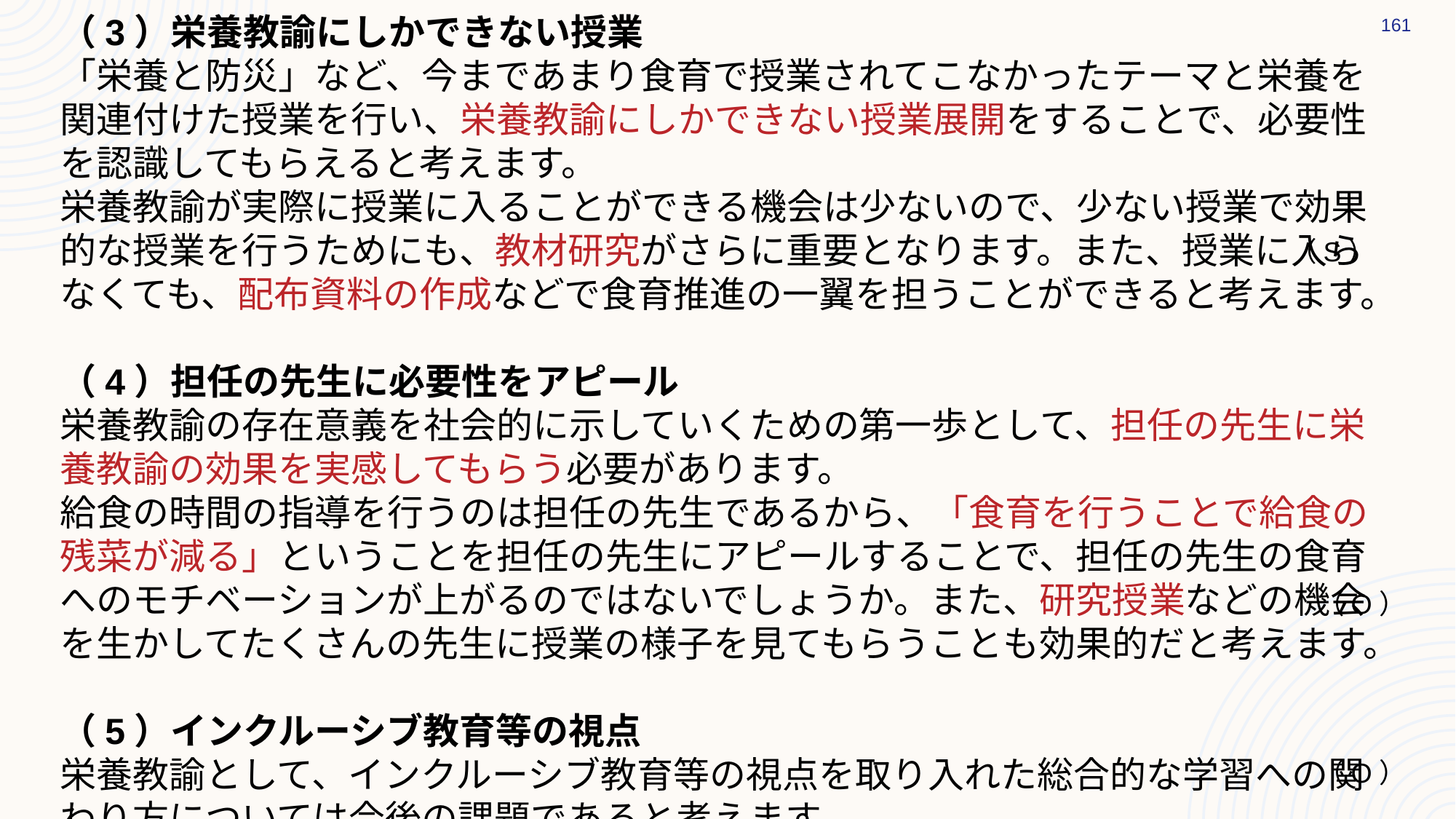

（3）栄養教諭にしかできない授業
「栄養と防災」など、今まであまり食育で授業されてこなかったテーマと栄養を関連付けた授業を行い、栄養教諭にしかできない授業展開をすることで、必要性を認識してもらえると考えます。
栄養教諭が実際に授業に入ることができる機会は少ないので、少ない授業で効果的な授業を行うためにも、教材研究がさらに重要となります。また、授業に入らなくても、配布資料の作成などで食育推進の一翼を担うことができると考えます。

（4）担任の先生に必要性をアピール
栄養教諭の存在意義を社会的に示していくための第一歩として、担任の先生に栄養教諭の効果を実感してもらう必要があります。
給食の時間の指導を行うのは担任の先生であるから、「食育を行うことで給食の残菜が減る」ということを担任の先生にアピールすることで、担任の先生の食育へのモチベーションが上がるのではないでしょうか。また、研究授業などの機会を生かしてたくさんの先生に授業の様子を見てもらうことも効果的だと考えます。

（5）インクルーシブ教育等の視点
栄養教諭として、インクルーシブ教育等の視点を取り入れた総合的な学習への関わり方については今後の課題であると考えます。
161
（S）

（O）
（O）